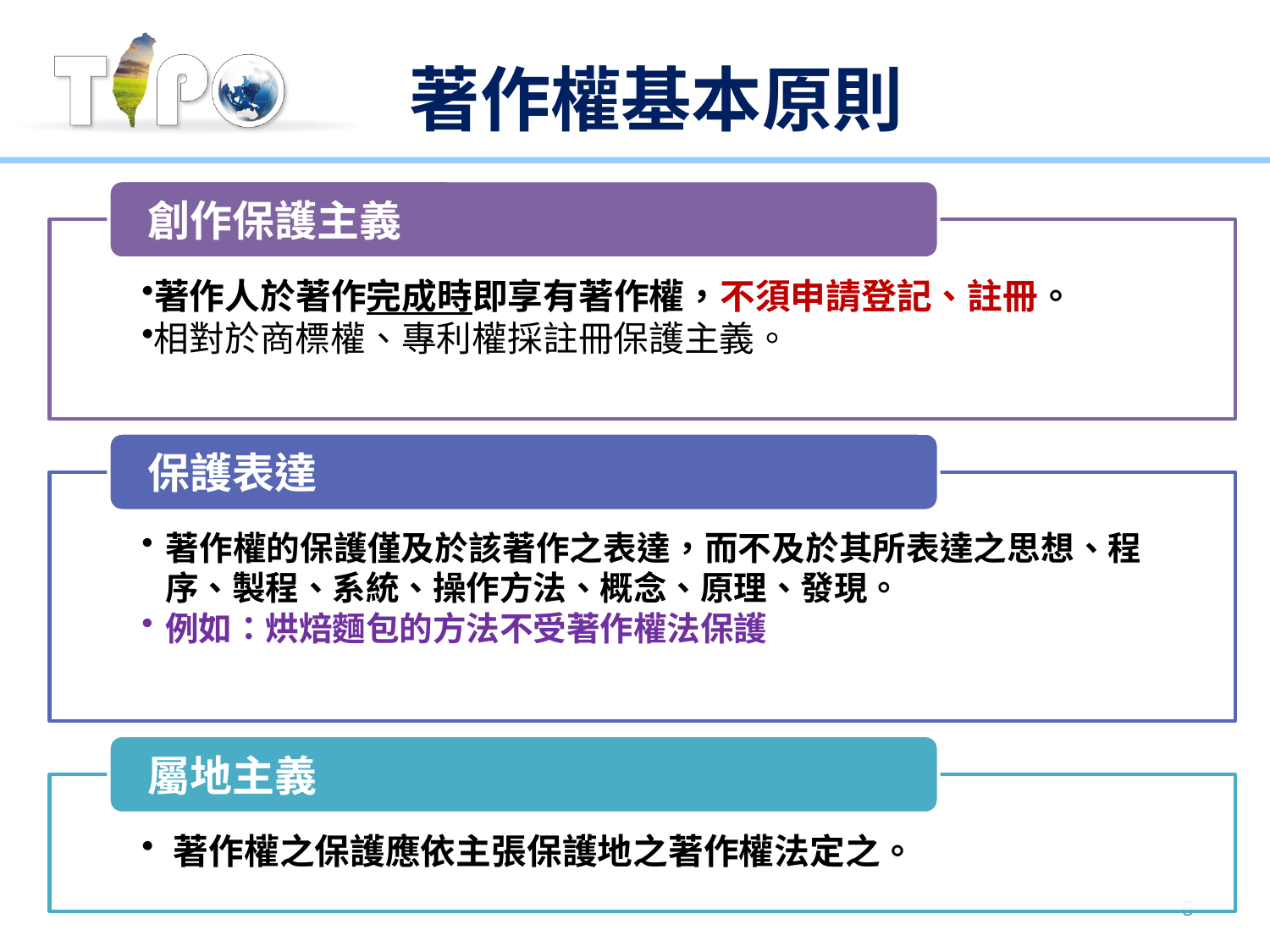

# 著作權基本原則
著作人於著作完成時即享有著作權，不須申請登記、註冊。
相對於商標權、專利權採註冊保護主義。
創作保護主義
著作權的保護僅及於該著作之表達，而不及於其所表達之思想、程序、製程、系統、操作方法、概念、原理、發現。
例如：烘焙麵包的方法不受著作權法保護
保護表達
著作權之保護應依主張保護地之著作權法定之。
屬地主義
5